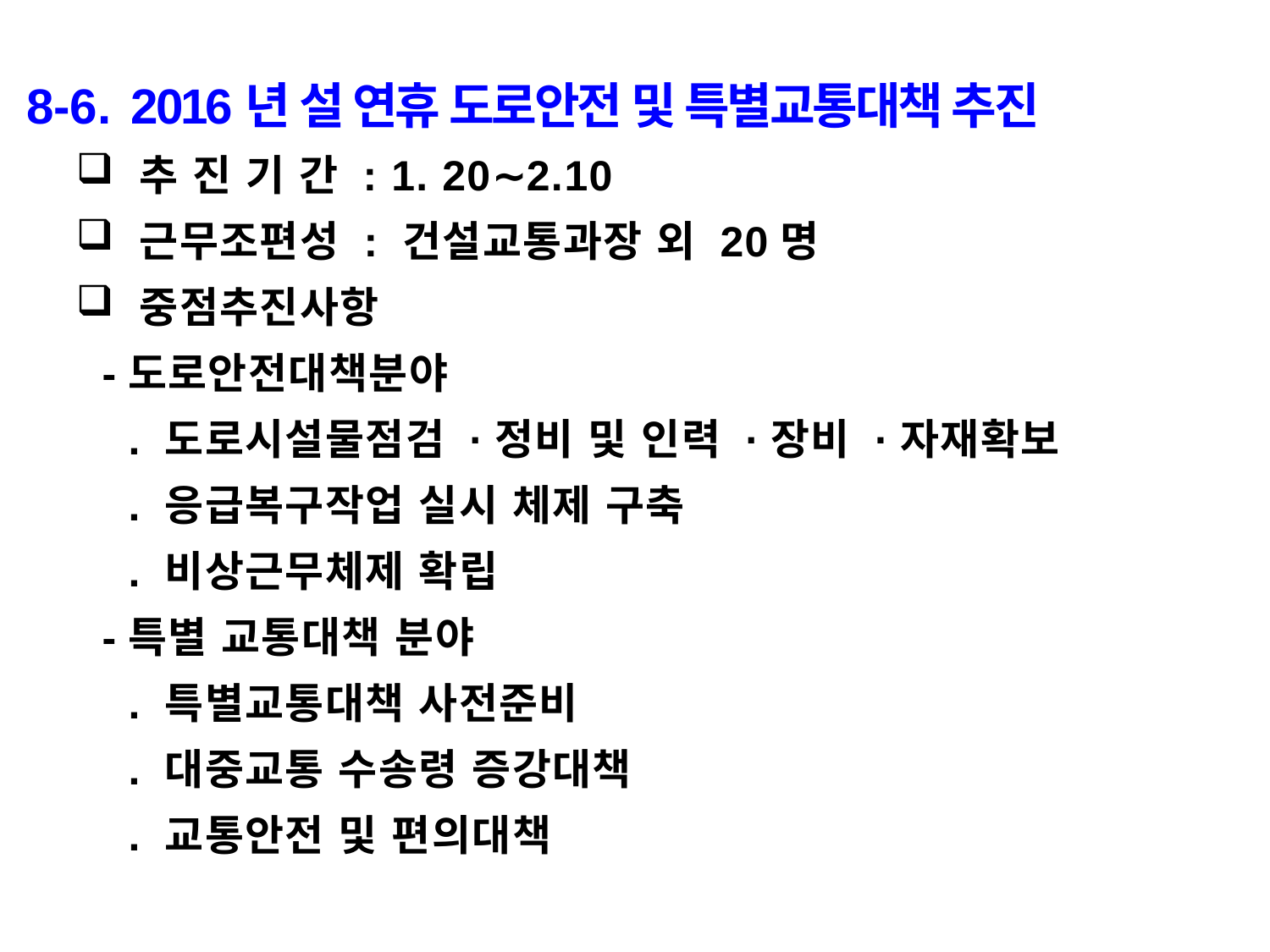

8-6.  2016년 설 연휴 도로안전 및 특별교통대책 추진
추 진 기 간 : 1. 20∼2.10
근무조편성 : 건설교통과장 외 20명
중점추진사항
  -도로안전대책분야
    . 도로시설물점검 ·정비 및 인력 ·장비 ·자재확보
    . 응급복구작업 실시 체제 구축
    . 비상근무체제 확립
  -특별 교통대책 분야
    . 특별교통대책 사전준비
    . 대중교통 수송령 증강대책
    . 교통안전 및 편의대책